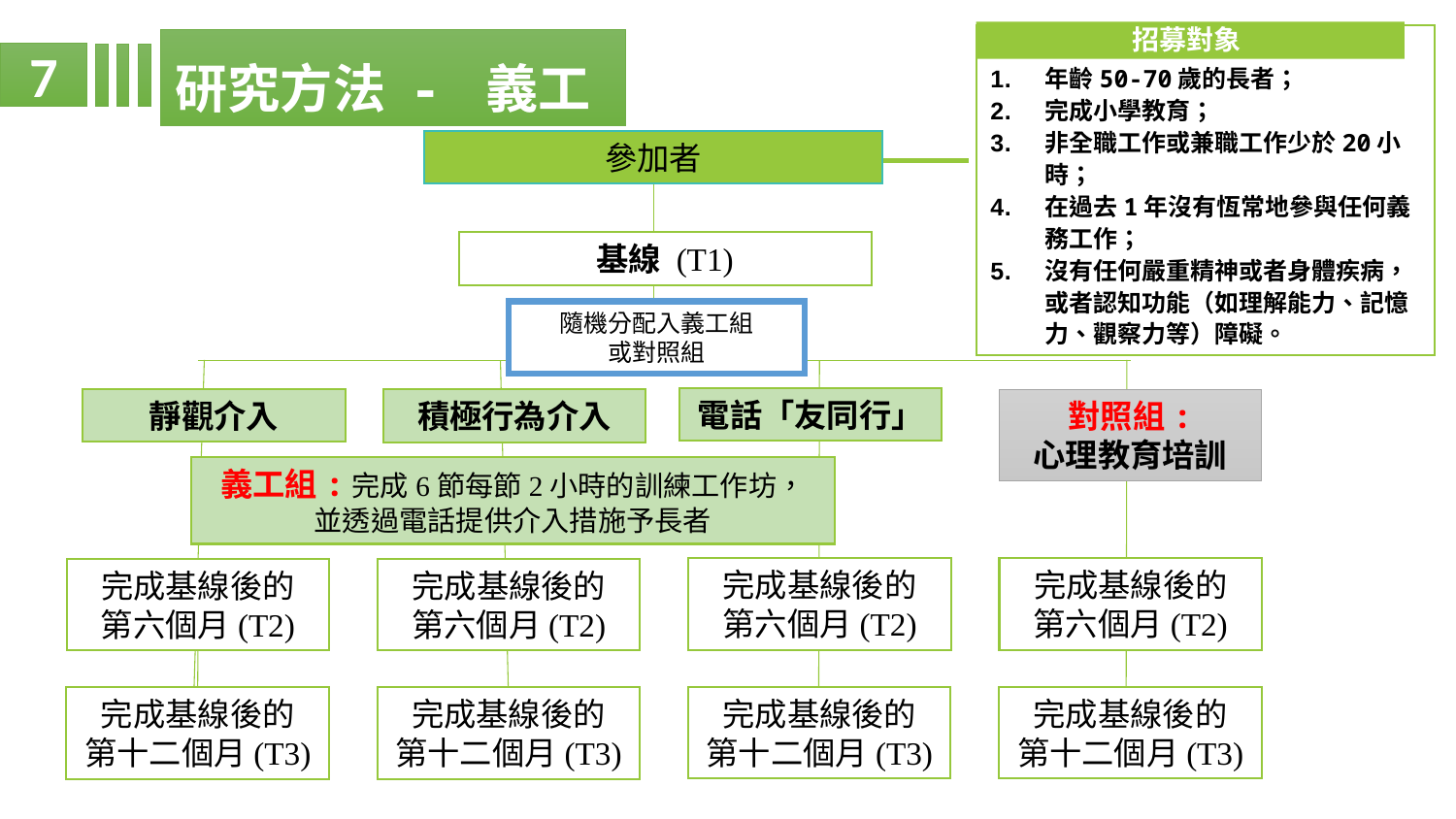

招募對象

年齡50-70歲的長者；
完成小學教育；
非全職工作或兼職工作少於20小時；
在過去1年沒有恆常地參與任何義務工作；
沒有任何嚴重精神或者身體疾病，或者認知功能（如理解能力、記憶力、觀察力等）障礙。
研究方法 - 義工
7

參加者
基線 (T1)
隨機分配入義工組
或對照組
電話「友同行」
靜觀介入
積極行為介入
對照組:
心理教育培訓
義工組:完成6節每節2小時的訓練工作坊，
並透過電話提供介入措施予長者
完成基線後的
第六個月(T2)
完成基線後的
第六個月(T2)
完成基線後的
第六個月(T2)
完成基線後的
第六個月(T2)
完成基線後的
第十二個月(T3)
完成基線後的
第十二個月(T3)
完成基線後的
第十二個月(T3)
完成基線後的
第十二個月(T3)